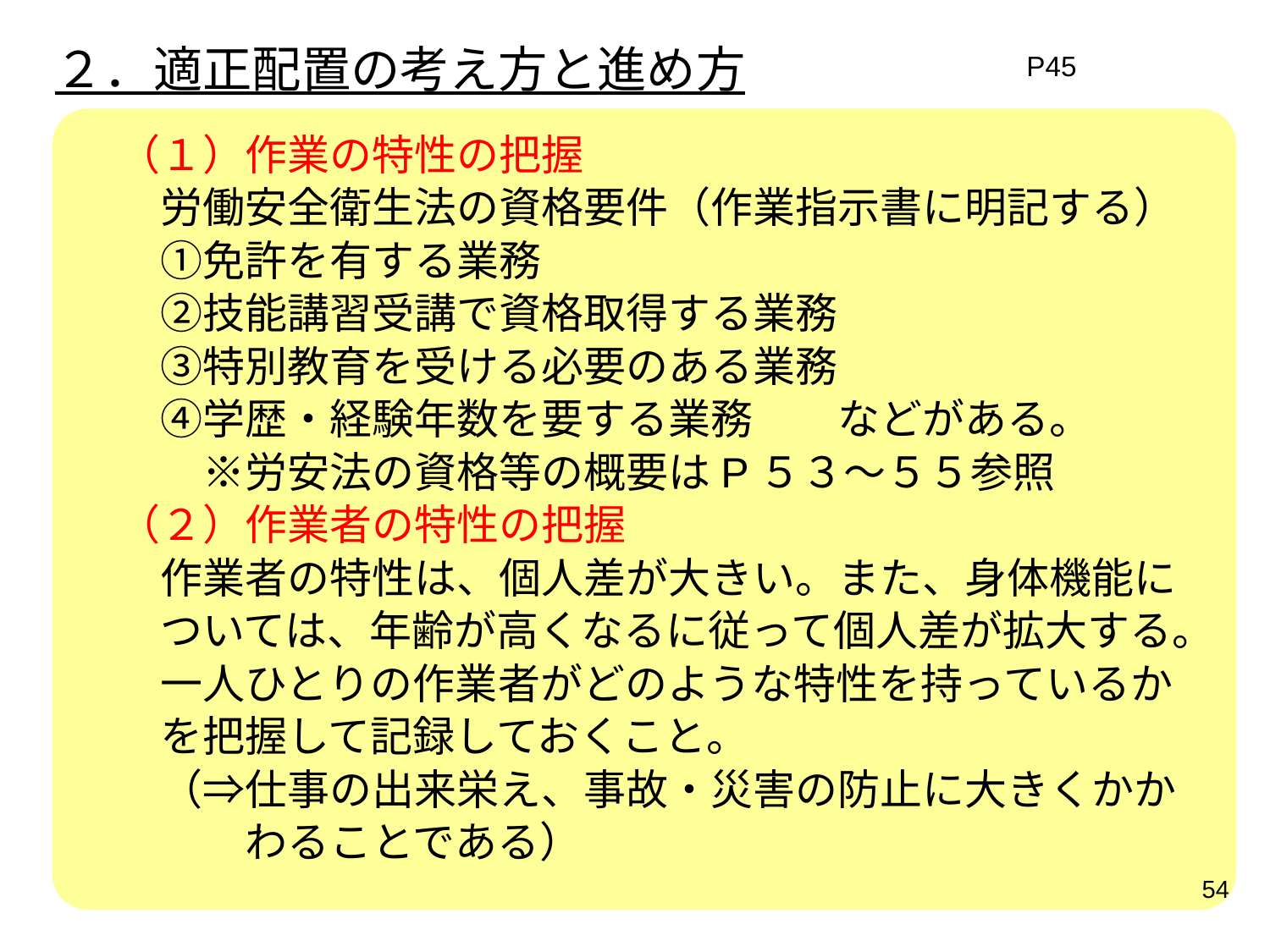

２．適正配置の考え方と進め方
P45
　（１）作業の特性の把握
　　労働安全衛生法の資格要件（作業指示書に明記する）
　　①免許を有する業務
　　②技能講習受講で資格取得する業務
　　③特別教育を受ける必要のある業務
　　④学歴・経験年数を要する業務　　などがある。
　　　※労安法の資格等の概要はP５３～５５参照
　（２）作業者の特性の把握
　　作業者の特性は、個人差が大きい。また、身体機能に
　　ついては、年齢が高くなるに従って個人差が拡大する。
　　一人ひとりの作業者がどのような特性を持っているか
　　を把握して記録しておくこと。
　　（⇒仕事の出来栄え、事故・災害の防止に大きくかか
　　　　わることである）
54